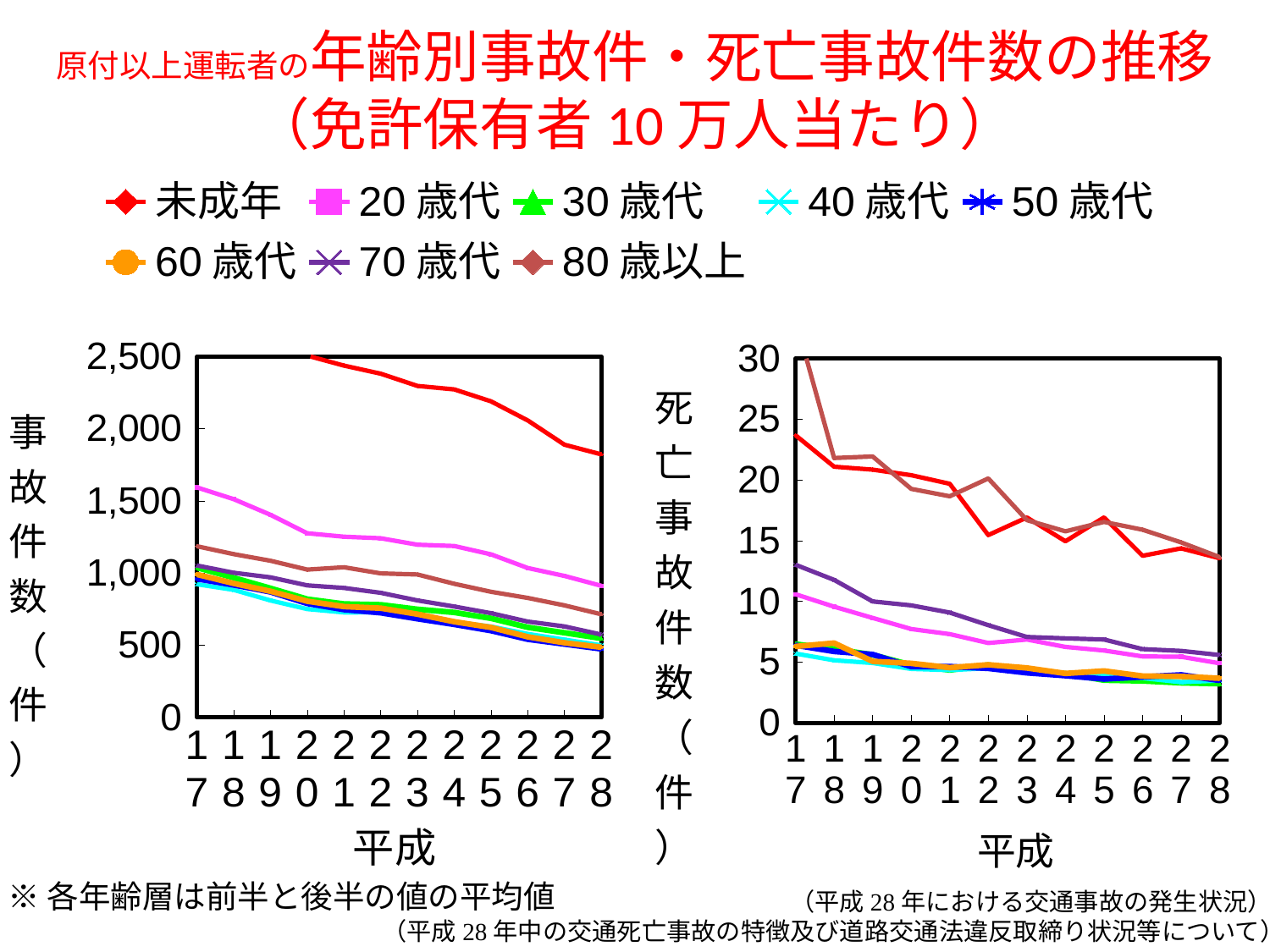

# 原付以上運転者の年齢別事故件・死亡事故件数の推移 （免許保有者10万人当たり）

### Chart

| Category | 未成年 | 20歳代 | 30歳代 | 40歳代 | 50歳代 | 60歳代 | 70歳代 | 80歳以上 |
|---|---|---|---|---|---|---|---|---|
| 17.0 | 2885.256223004342 | 1592.735363229882 | 1037.043629870745 | 921.807602725046 | 959.6423149690437 | 989.786745720175 | 1051.858523597622 | 1185.396306763845 |
| 18.0 | 2755.994429977609 | 1511.675699304264 | 966.563907579297 | 882.8911046779529 | 916.702350248821 | 927.678886616256 | 1001.477647532352 | 1130.755207132714 |
| 19.0 | 2720.898143207392 | 1402.94955116408 | 894.113739327854 | 809.6736359314515 | 868.6659098774569 | 873.275449924302 | 969.7510592385202 | 1084.80751320181 |
| 20.0 | 2506.017368939801 | 1275.306577795597 | 818.7878071855279 | 749.918436873794 | 788.9506328658804 | 804.3578652953647 | 913.9554786843344 | 1023.363041186821 |
| 21.0 | 2437.069771771266 | 1251.357272153476 | 785.9107528194304 | 726.5755307914521 | 746.1836868903171 | 767.1230397346465 | 896.4772004407662 | 1039.534625998604 |
| 22.0 | 2381.045474095014 | 1240.657313532828 | 780.14499583661 | 727.6499352330441 | 724.197340404095 | 756.231434949169 | 862.6225909045924 | 997.105038619625 |
| 23.0 | 2296.289201158424 | 1196.010634564558 | 748.3006282467892 | 691.0659034075684 | 682.8921932059974 | 714.5069231764634 | 809.9148253132029 | 989.342354184708 |
| 24.0 | 2272.33084983832 | 1187.139720902058 | 726.8117060114529 | 661.1995436510555 | 643.5103707243588 | 662.1432802009252 | 767.5238119970375 | 925.1810591380734 |
| 25.0 | 2189.478781078061 | 1129.093922380002 | 686.0190001080676 | 628.625135326367 | 600.3275379804161 | 622.734541209678 | 721.4726692132379 | 869.4360831038779 |
| 26.0 | 2057.005550072005 | 1034.628130362983 | 623.4417076515558 | 577.77304843951 | 540.5810925983143 | 557.6316523651547 | 663.062505601926 | 827.2221095565475 |
| 27.0 | 1888.797702092737 | 979.5368876542148 | 585.6772609027844 | 538.2958417614198 | 507.1991392594969 | 516.695881686747 | 629.792511459893 | 775.6524203759429 |
| 28.0 | 1822.21596782607 | 911.4184432183055 | 547.1540587300664 | 498.7637589465374 | 473.7332485902515 | 485.3778406838097 | 573.0980054167106 | 713.9407506640247 |

### Chart

| Category | 未成年 | 20歳代 | 30歳代 | 40歳代 | 50歳代 | 60歳代 | 70歳代 | 80歳以上 |
|---|---|---|---|---|---|---|---|---|
| 17.0 | 2885.256223004342 | 1592.735363229882 | 1037.043629870745 | 921.8076027250457 | 959.6423149690437 | 989.786745720175 | 1051.858523597622 | 1185.396306763845 |
| 18.0 | 2755.994429977609 | 1511.675699304264 | 966.563907579297 | 882.8911046779529 | 916.702350248821 | 927.678886616256 | 1001.477647532352 | 1130.755207132714 |
| 19.0 | 2720.898143207392 | 1402.94955116408 | 894.113739327854 | 809.6736359314515 | 868.6659098774569 | 873.275449924302 | 969.7510592385202 | 1084.80751320181 |
| 20.0 | 2506.017368939801 | 1275.306577795597 | 818.7878071855279 | 749.918436873794 | 788.9506328658804 | 804.3578652953643 | 913.9554786843344 | 1023.363041186821 |
| 21.0 | 2437.069771771266 | 1251.357272153476 | 785.9107528194304 | 726.5755307914521 | 746.1836868903171 | 767.1230397346465 | 896.4772004407662 | 1039.534625998604 |
| 22.0 | 2381.045474095014 | 1240.657313532828 | 780.14499583661 | 727.6499352330441 | 724.197340404095 | 756.231434949169 | 862.6225909045924 | 997.105038619625 |
| 23.0 | 2296.289201158424 | 1196.010634564558 | 748.3006282467892 | 691.0659034075684 | 682.8921932059974 | 714.5069231764634 | 809.9148253132029 | 989.3423541847075 |
| 24.0 | 2272.33084983832 | 1187.139720902058 | 726.8117060114529 | 661.1995436510555 | 643.5103707243588 | 662.1432802009252 | 767.5238119970375 | 925.1810591380734 |
| 25.0 | 2189.478781078061 | 1129.093922380002 | 686.0190001080676 | 628.625135326367 | 600.3275379804159 | 622.734541209678 | 721.4726692132379 | 869.4360831038779 |
| 26.0 | 2057.005550072005 | 1034.628130362983 | 623.4417076515558 | 577.77304843951 | 540.5810925983143 | 557.6316523651547 | 663.0625056019257 | 827.2221095565475 |
| 27.0 | 1888.797702092737 | 979.5368876542148 | 585.6772609027844 | 538.2958417614198 | 507.1991392594969 | 516.695881686747 | 629.792511459893 | 775.6524203759427 |
| 28.0 | 1822.21596782607 | 911.4184432183055 | 547.1540587300664 | 498.7637589465372 | 473.7332485902515 | 485.3778406838097 | 573.0980054167106 | 713.9407506640247 |

### Chart

| Category | 未成年 | 20歳代 | 30歳代 | 40歳代 | 50歳代 | 60歳代 | 70歳代 | 80歳以上 |
|---|---|---|---|---|---|---|---|---|
| 17.0 | 23.68102370087605 | 10.58507358895987 | 6.484519798251471 | 5.701165504228449 | 6.380578746658275 | 6.283380426049744 | 13.01446129494174 | 33.21419178437735 |
| 18.0 | 21.08950475560854 | 9.55848239854667 | 6.086178176716341 | 5.145091555932273 | 5.874429428887931 | 6.566093966687784 | 11.76752660128047 | 21.8047694258829 |
| 19.0 | 20.84258908835612 | 8.635269177844803 | 5.594012851182184 | 4.924338154300997 | 5.622665940484975 | 5.05928150411119 | 9.98965217969466 | 21.9299316299503 |
| 20.0 | 20.38925714575781 | 7.722920055619696 | 4.756305425927252 | 4.437412347384699 | 4.623708327084333 | 4.895249658030401 | 9.67120981532652 | 19.25904560998001 |
| 21.0 | 19.68024041807213 | 7.301017532778664 | 4.338416383340434 | 4.332654902525324 | 4.630707057670786 | 4.54165303184217 | 9.07416926978 | 18.65299929486132 |
| 22.0 | 15.45779159077952 | 6.569507183787784 | 4.762805168007253 | 4.49642119051087 | 4.47844135209726 | 4.77647309893067 | 8.035267096617678 | 20.11874771012907 |
| 23.0 | 16.90312257017595 | 6.860224739504728 | 4.171355958394653 | 4.221366232853054 | 4.111561114576948 | 4.514518854883224 | 7.06534140041336 | 16.68996378434851 |
| 24.0 | 14.95080609762877 | 6.247110493115388 | 4.052426594952145 | 3.90363608552547 | 3.876355176350017 | 4.061673358638407 | 6.954075801682363 | 15.76785789263666 |
| 25.0 | 16.90865579068621 | 5.950571030570085 | 3.50467819991823 | 3.921147195162661 | 3.598240402578073 | 4.266955850484394 | 6.857415125536534 | 16.54093261951429 |
| 26.0 | 13.75382275367713 | 5.46313480747346 | 3.444253758604371 | 3.678922433266432 | 3.772513586379199 | 3.848570551686953 | 6.068353869721822 | 15.89860128453334 |
| 27.0 | 14.36192039392696 | 5.436651771809351 | 3.29159827819833 | 3.342869276862987 | 3.946229004172697 | 3.814193050517249 | 5.915781419410034 | 14.85168079854128 |
| 28.0 | 13.54335407512118 | 4.899861478959584 | 3.216385606432173 | 3.478518907521485 | 3.479400643590619 | 3.669767225830045 | 5.57996147679032 | 13.63893235076401 |
※各年齢層は前半と後半の値の平均値
（平成28年における交通事故の発生状況）
（平成28年中の交通死亡事故の特徴及び道路交通法違反取締り状況等について）